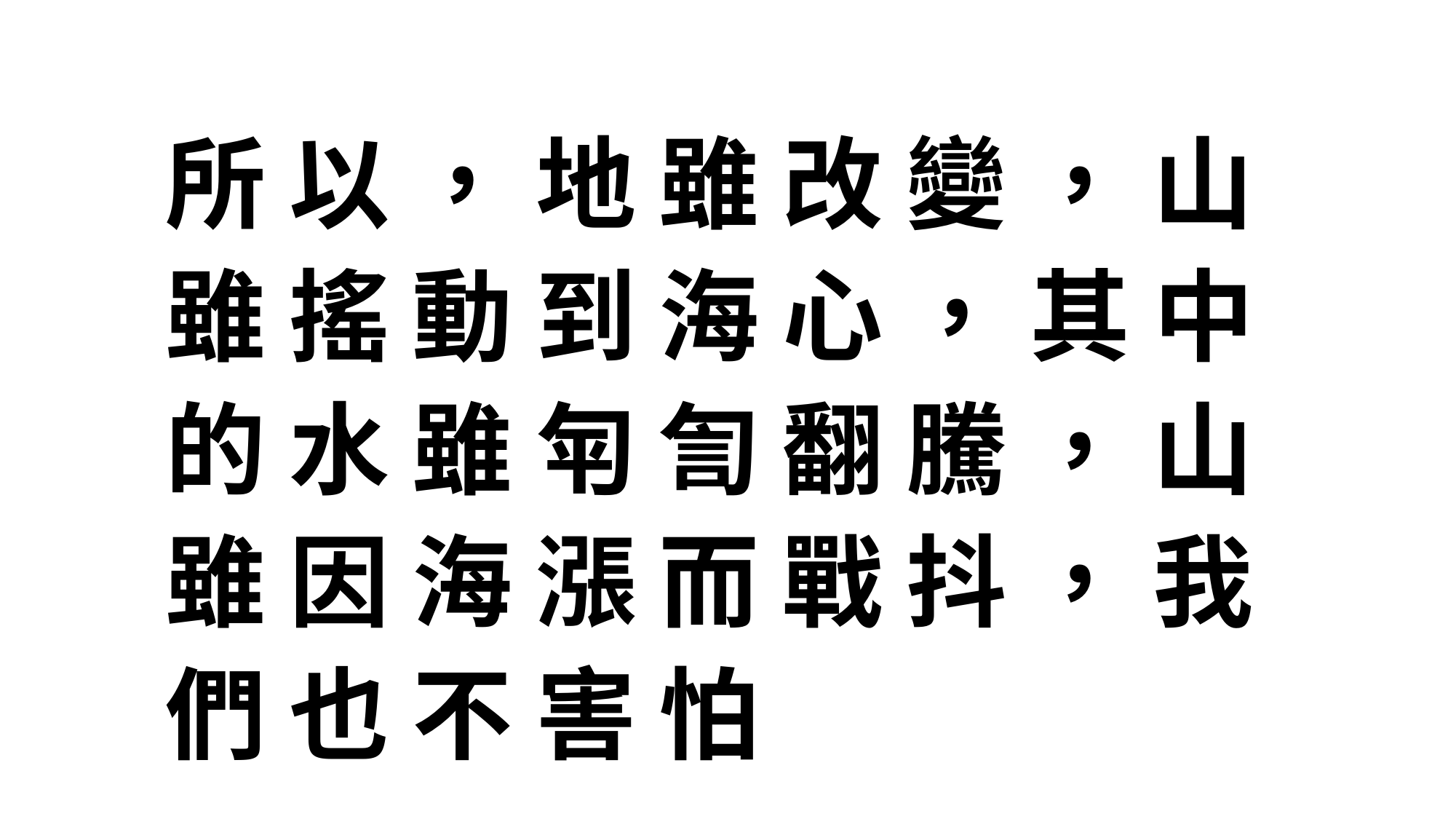

所 以 ， 地 雖 改 變 ， 山 雖 搖 動 到 海 心 ， 其 中 的 水 雖 匉 訇 翻 騰 ， 山 雖 因 海 漲 而 戰 抖 ， 我 們 也 不 害 怕